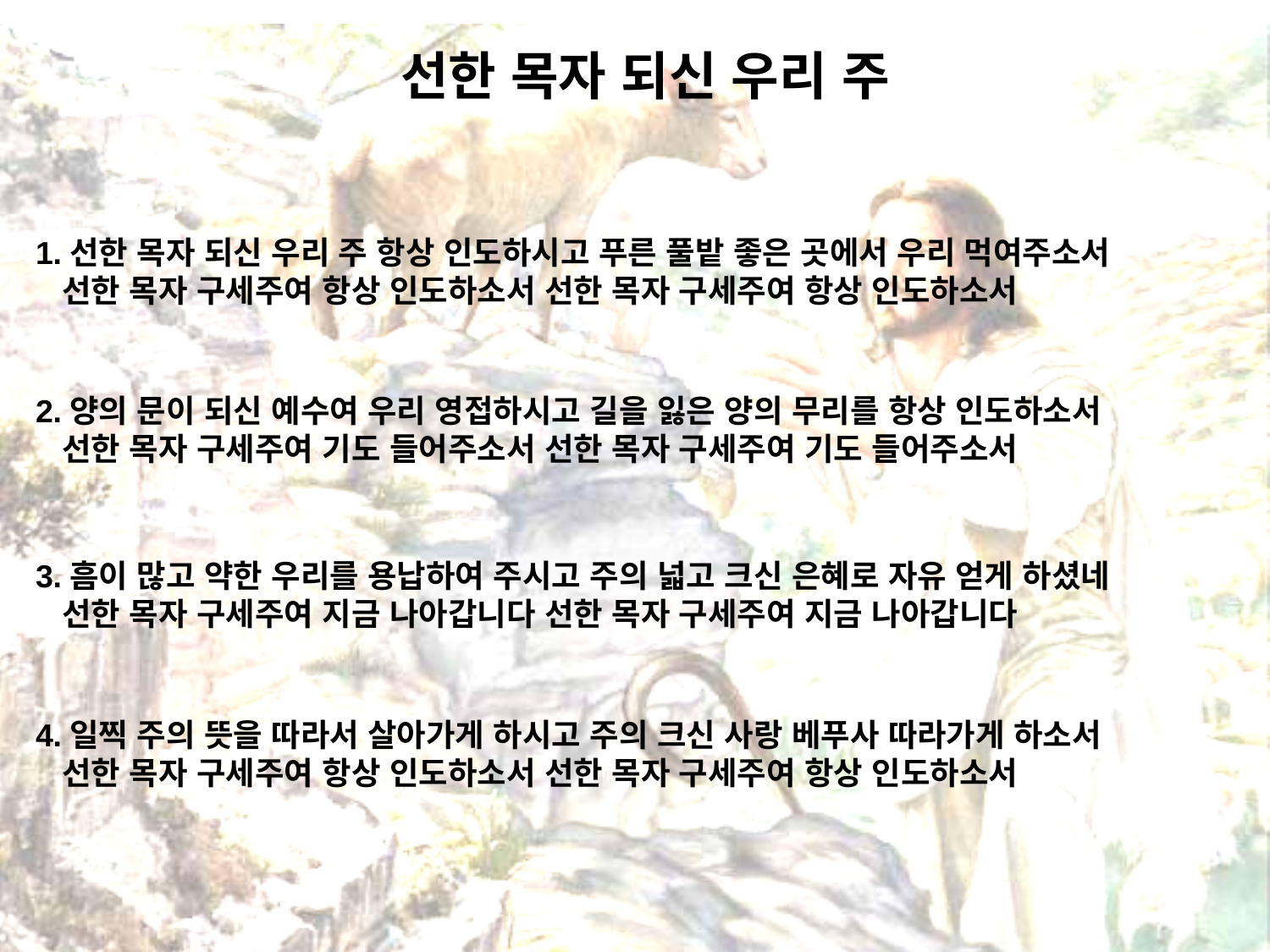

# 선한 목자 되신 우리 주
1.선한 목자 되신 우리 주 항상 인도하시고 푸른 풀밭 좋은 곳에서 우리 먹여주소서
   선한 목자 구세주여 항상 인도하소서 선한 목자 구세주여 항상 인도하소서
2.양의 문이 되신 예수여 우리 영접하시고 길을 잃은 양의 무리를 항상 인도하소서
   선한 목자 구세주여 기도 들어주소서 선한 목자 구세주여 기도 들어주소서

3.흠이 많고 약한 우리를 용납하여 주시고 주의 넓고 크신 은혜로 자유 얻게 하셨네
   선한 목자 구세주여 지금 나아갑니다 선한 목자 구세주여 지금 나아갑니다
4.일찍 주의 뜻을 따라서 살아가게 하시고 주의 크신 사랑 베푸사 따라가게 하소서
   선한 목자 구세주여 항상 인도하소서 선한 목자 구세주여 항상 인도하소서